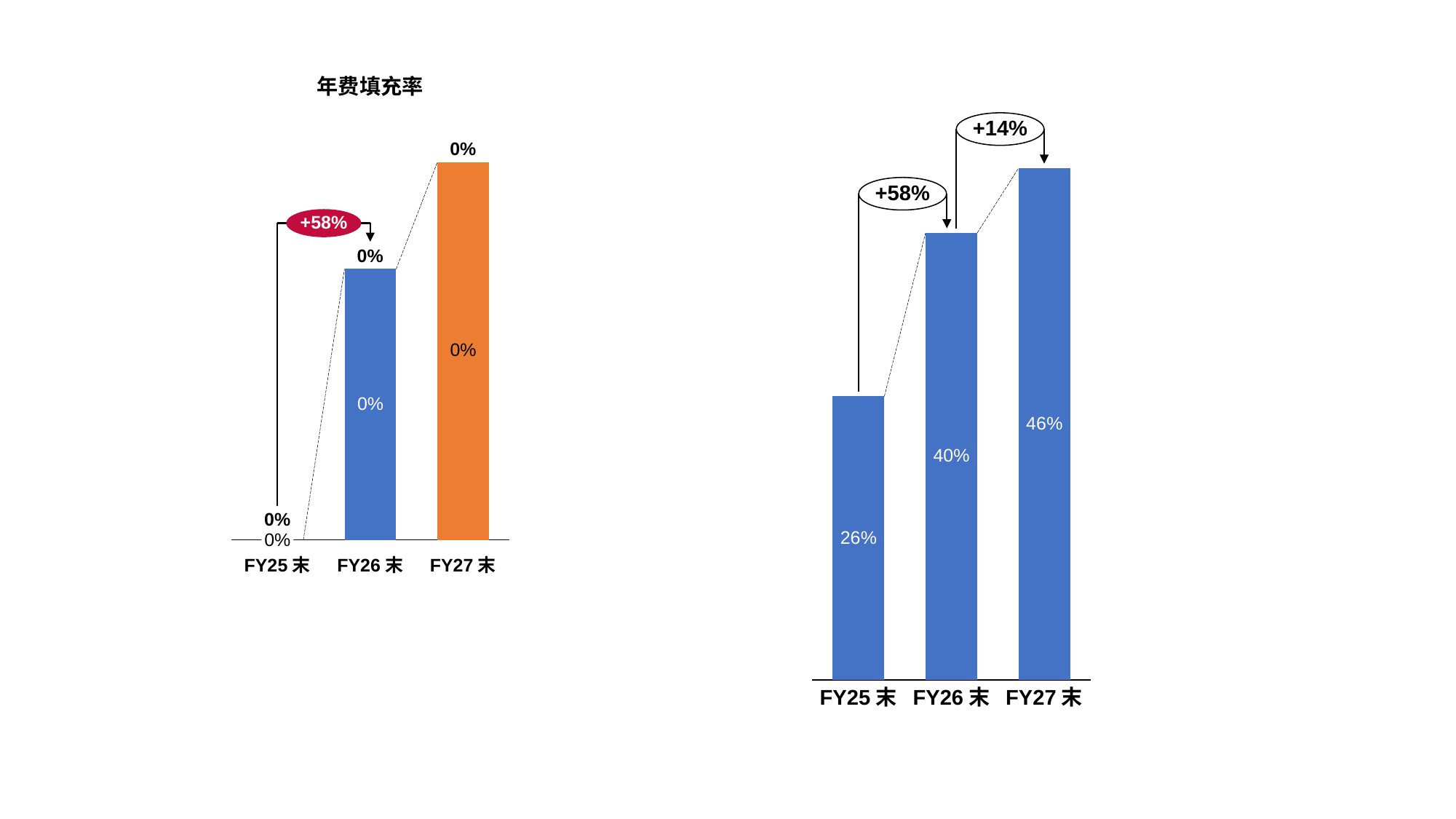

年费填充率
+14%

### Chart

| Category |  |
|---|---|

### Chart

| Category |  |
|---|---|
0%
+58%
+58%
0%
0%
0%
FY25末
FY26末
FY27末
FY25末
FY26末
FY27末